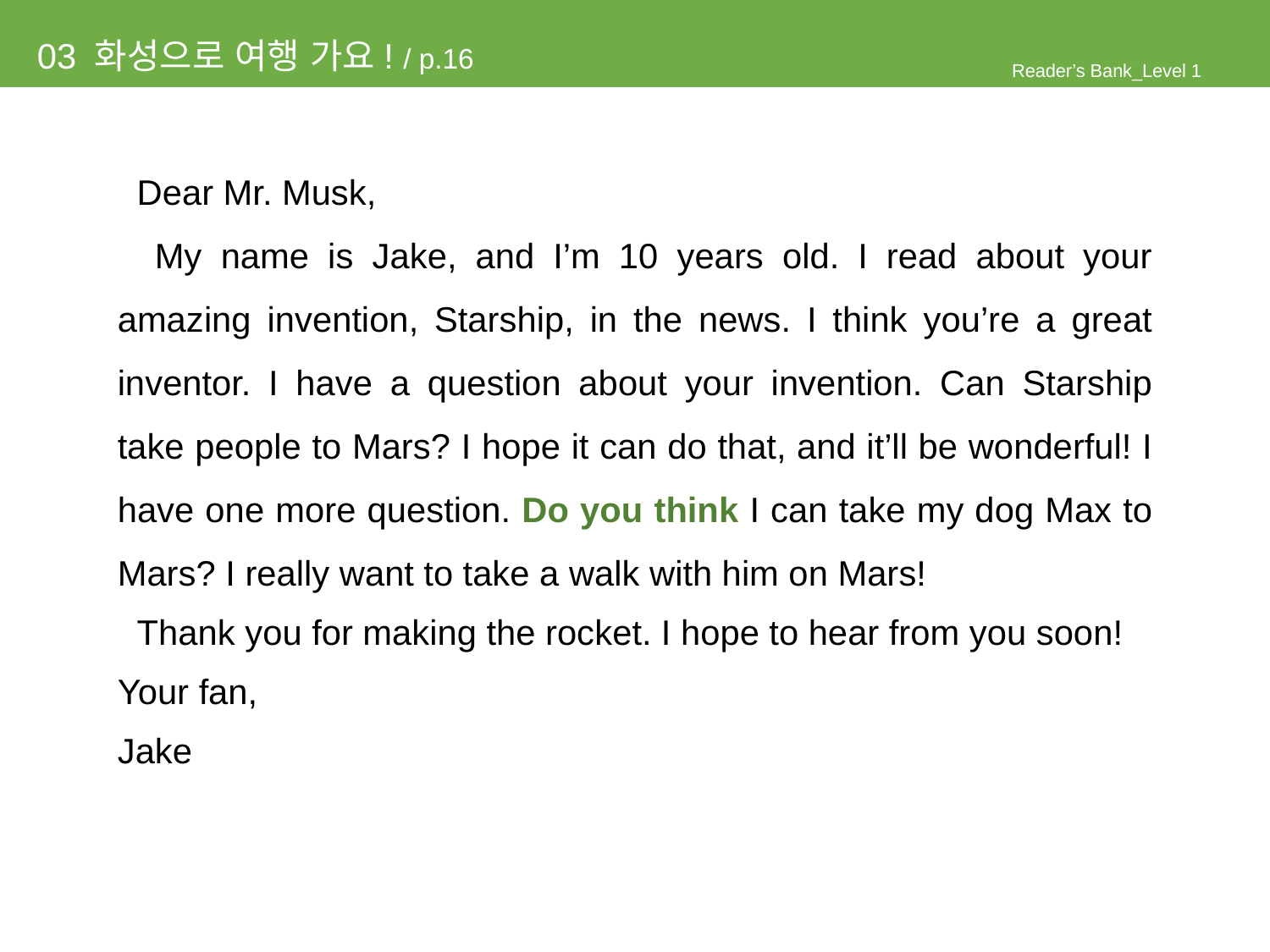

# 03 화성으로 여행 가요! / p.16
Reader’s Bank_Level 1

  Dear Mr. Musk,
  My name is Jake, and I’m 10 years old. I read about your amazing invention, Starship, in the news. I think you’re a great inventor. I have a question about your invention. Can Starship take people to Mars? I hope it can do that, and it’ll be wonderful! I have one more question. Do you think I can take my dog Max to Mars? I really want to take a walk with him on Mars!
  Thank you for making the rocket. I hope to hear from you soon!
Your fan,
Jake